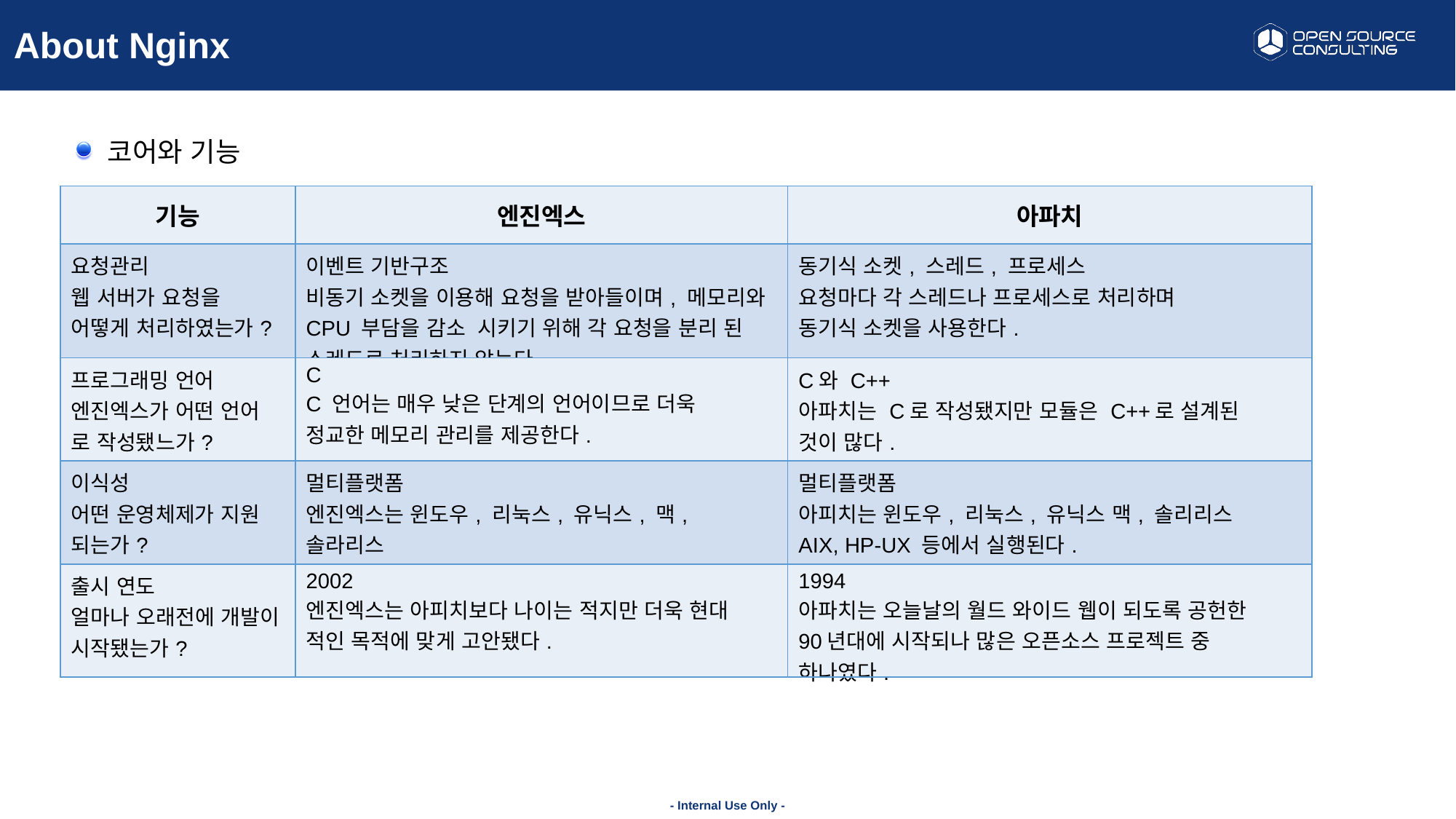

About Nginx
코어와 기능
| 기능 | 엔진엑스 | 아파치 |
| --- | --- | --- |
| 요청관리 웹 서버가 요청을 어떻게 처리하였는가? | 이벤트 기반구조 비동기 소켓을 이용해 요청을 받아들이며, 메모리와 CPU 부담을 감소 시키기 위해 각 요청을 분리 된 스레드로 처리하지 않는다. | 동기식 소켓, 스레드, 프로세스 요청마다 각 스레드나 프로세스로 처리하며 동기식 소켓을 사용한다. |
| 프로그래밍 언어 엔진엑스가 어떤 언어 로 작성됐느가? | C C 언어는 매우 낮은 단계의 언어이므로 더욱 정교한 메모리 관리를 제공한다. | C와 C++ 아파치는 C로 작성됐지만 모듈은 C++로 설계된 것이 많다. |
| 이식성 어떤 운영체제가 지원 되는가? | 멀티플랫폼 엔진엑스는 윈도우, 리눅스, 유닉스, 맥, 솔라리스 실행된다. | 멀티플랫폼 아피치는 윈도우, 리눅스, 유닉스 맥, 솔리리스 AIX, HP-UX 등에서 실행된다. |
| 출시 연도 얼마나 오래전에 개발이 시작됐는가? | 2002 엔진엑스는 아피치보다 나이는 적지만 더욱 현대 적인 목적에 맞게 고안됐다. | 1994 아파치는 오늘날의 월드 와이드 웹이 되도록 공헌한 90년대에 시작되나 많은 오픈소스 프로젝트 중 하나였다. |